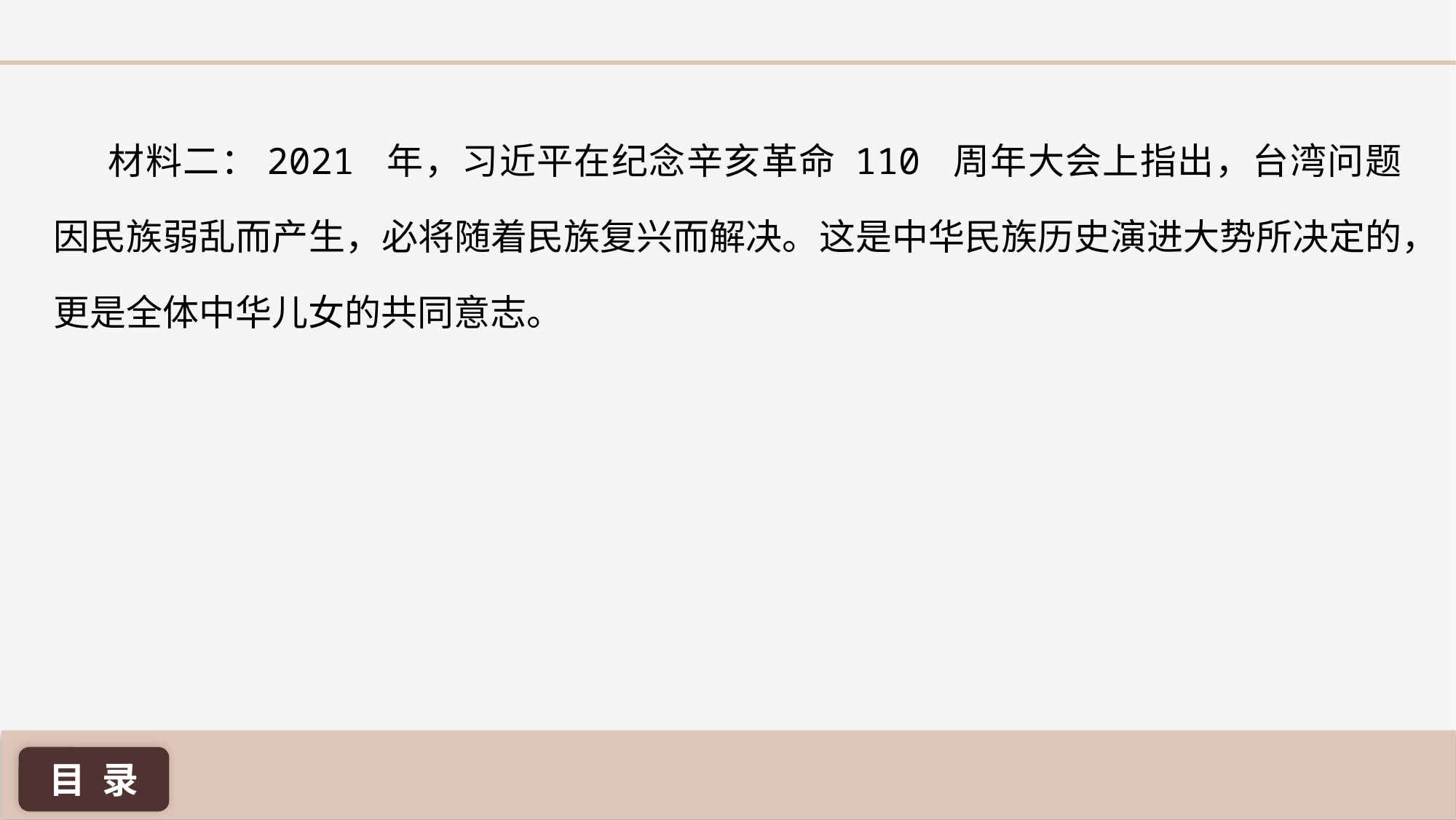

材料二：2021 年，习近平在纪念辛亥革命 110 周年大会上指出，台湾问题因民族弱乱而产生，必将随着民族复兴而解决。这是中华民族历史演进大势所决定的，更是全体中华儿女的共同意志。